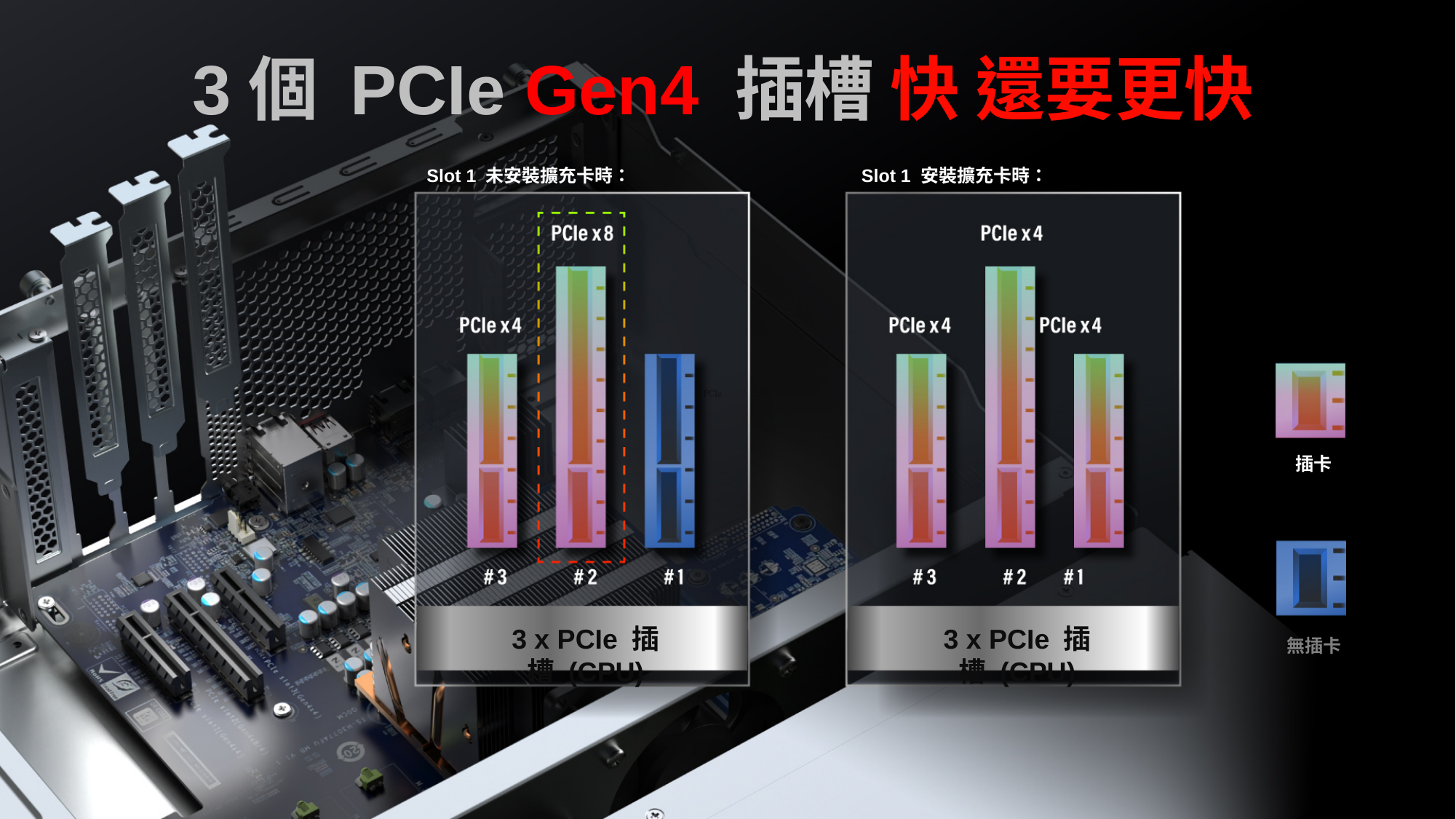

3個 PCIe Gen4 插槽 快 還要更快
Slot 1 安裝擴充卡時：
Slot 1 未安裝擴充卡時：
插卡
3 x PCIe 插槽 (CPU)
3 x PCIe 插槽 (CPU)
無插卡